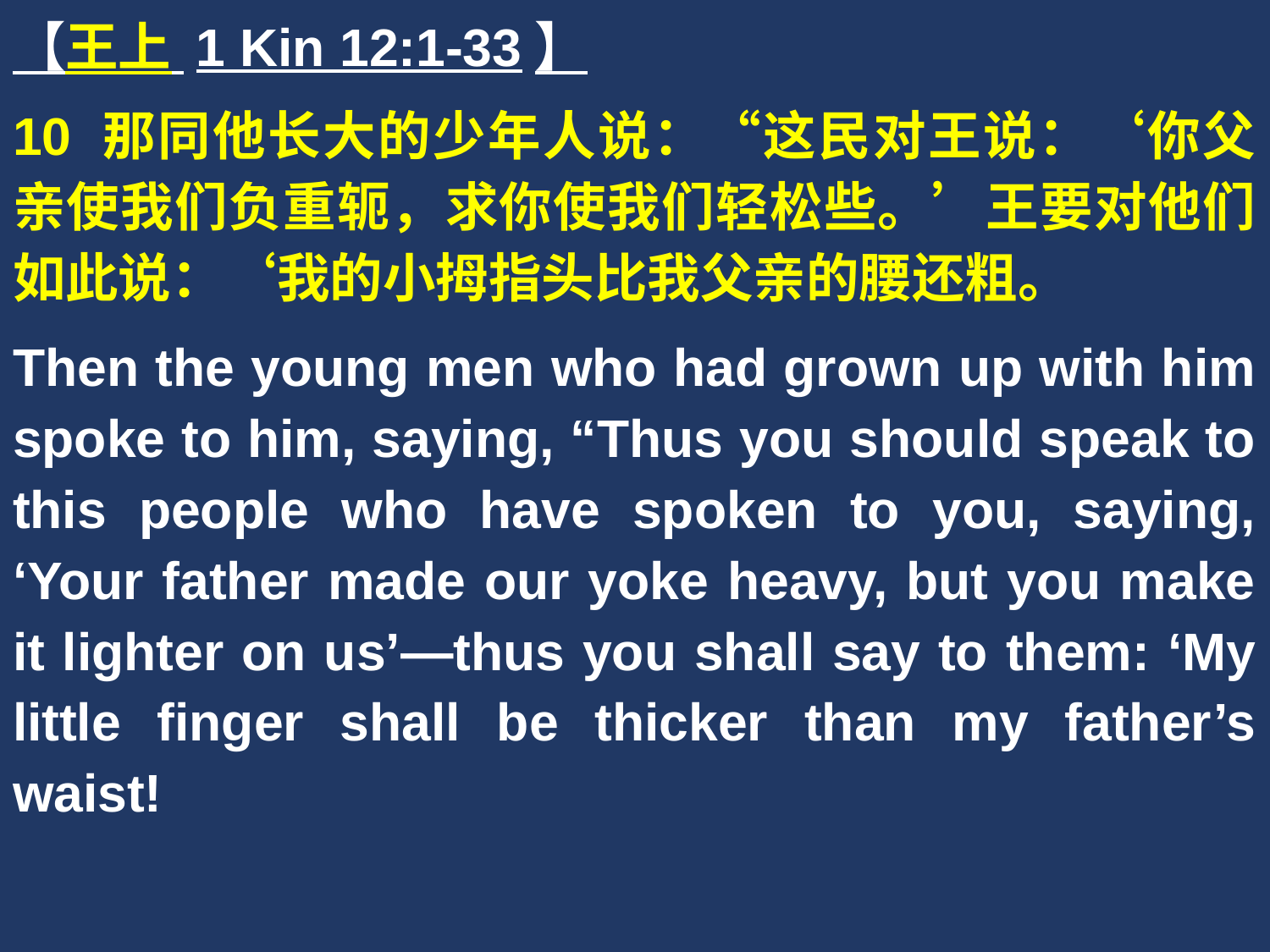

【王上 1 Kin 12:1-33】
10 那同他长大的少年人说：“这民对王说：‘你父亲使我们负重轭，求你使我们轻松些。’王要对他们如此说：‘我的小拇指头比我父亲的腰还粗。
Then the young men who had grown up with him spoke to him, saying, “Thus you should speak to this people who have spoken to you, saying, ‘Your father made our yoke heavy, but you make it lighter on us’—thus you shall say to them: ‘My little finger shall be thicker than my father’s waist!